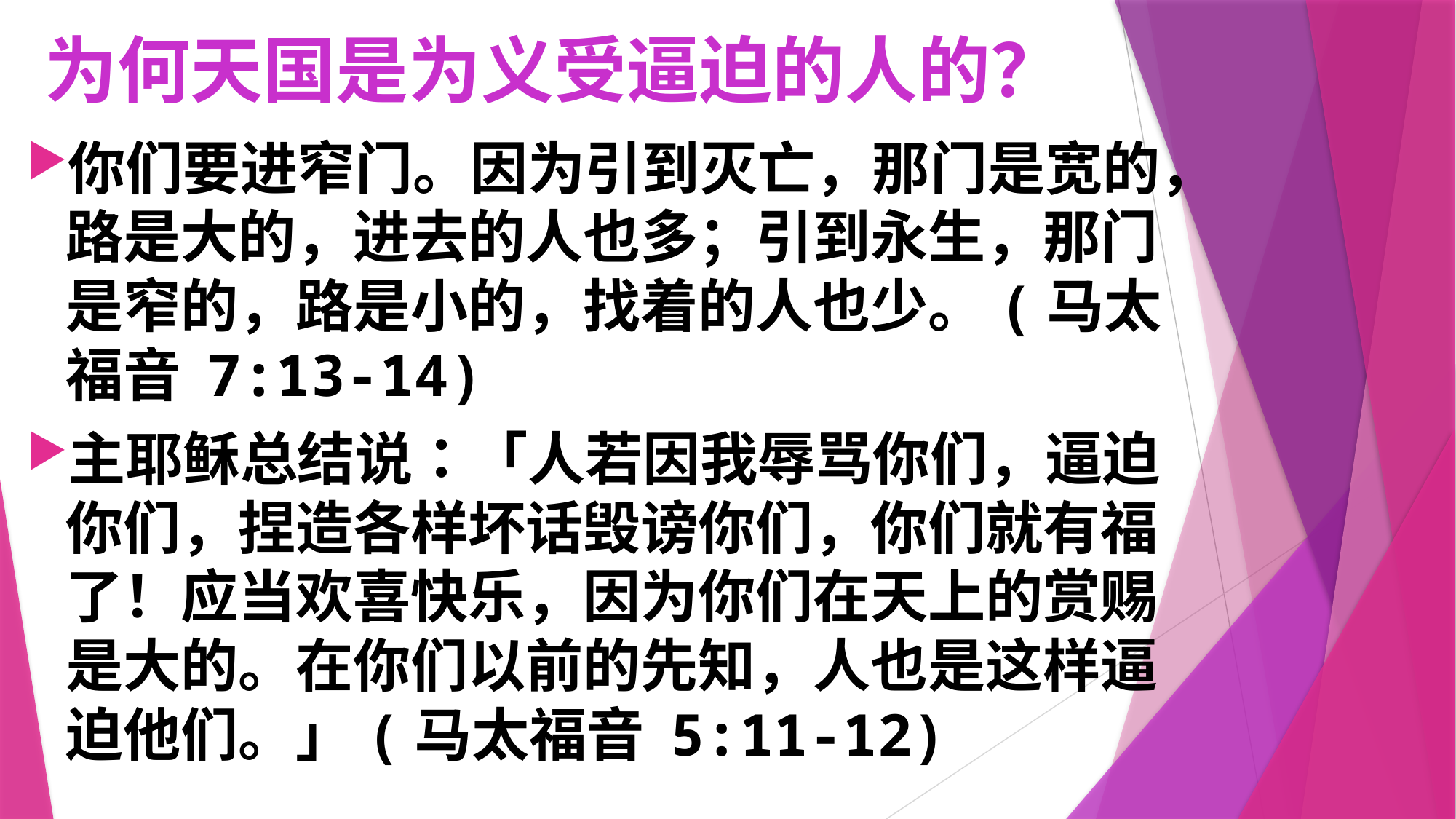

# 为何天国是为义受逼迫的人的？
你们要进窄门。因为引到灭亡，那门是宽的，路是大的，进去的人也多；引到永生，那门是窄的，路是小的，找着的人也少。(马太福音 7:13-14)
主耶稣总结说：「人若因我辱骂你们，逼迫你们，捏造各样坏话毁谤你们，你们就有福了！应当欢喜快乐，因为你们在天上的赏赐是大的。在你们以前的先知，人也是这样逼迫他们。」(马太福音 5:11-12)